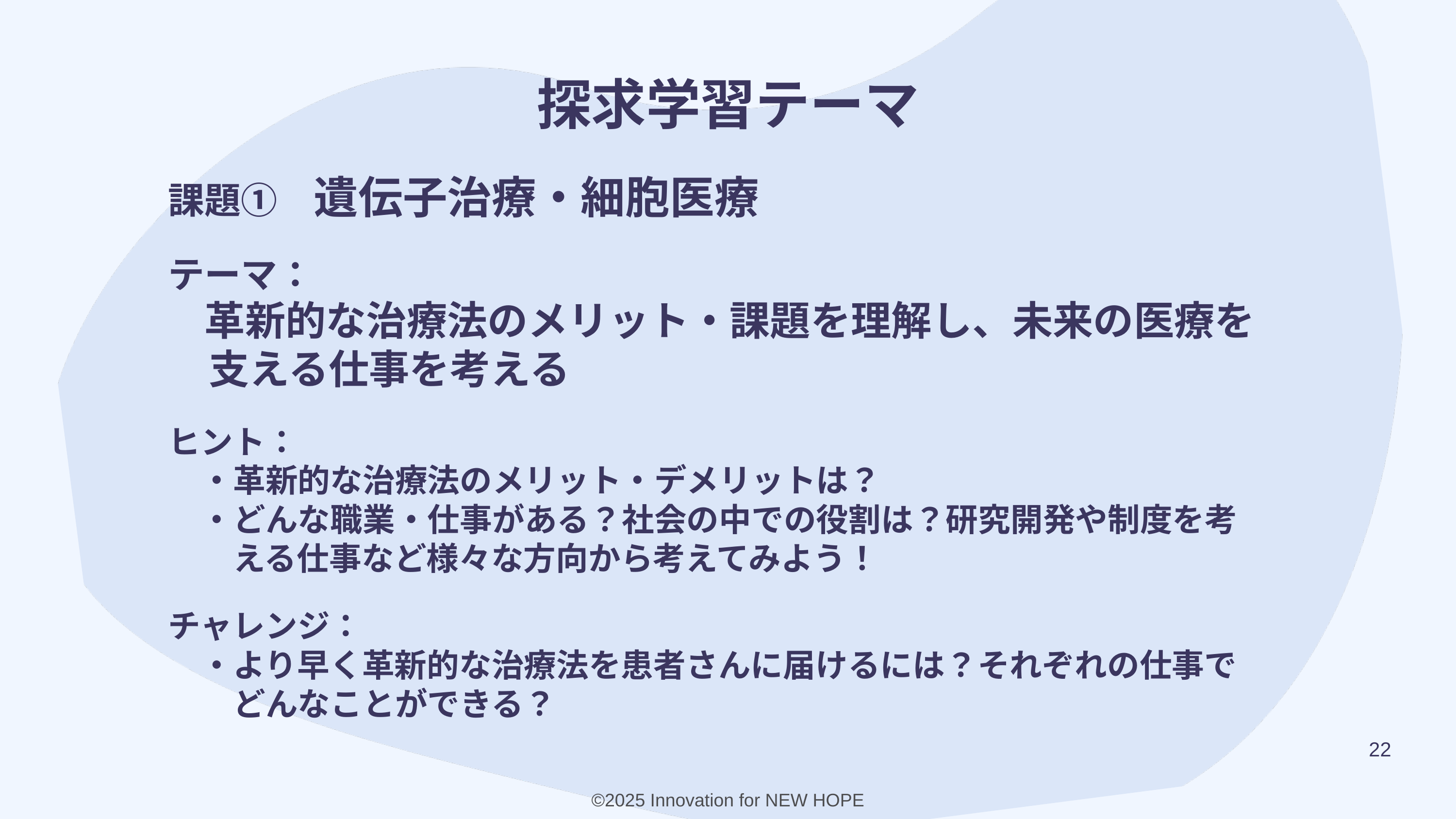

探求学習テーマ
課題①　遺伝子治療・細胞医療

テーマ：
　革新的な治療法のメリット・課題を理解し、未来の医療を
　支える仕事を考える

ヒント：
　・革新的な治療法のメリット・デメリットは？
　・どんな職業・仕事がある？社会の中での役割は？研究開発や制度を考
　　える仕事など様々な方向から考えてみよう！

チャレンジ：
　・より早く革新的な治療法を患者さんに届けるには？それぞれの仕事で
　　どんなことができる？
22
©2025 Innovation for NEW HOPE